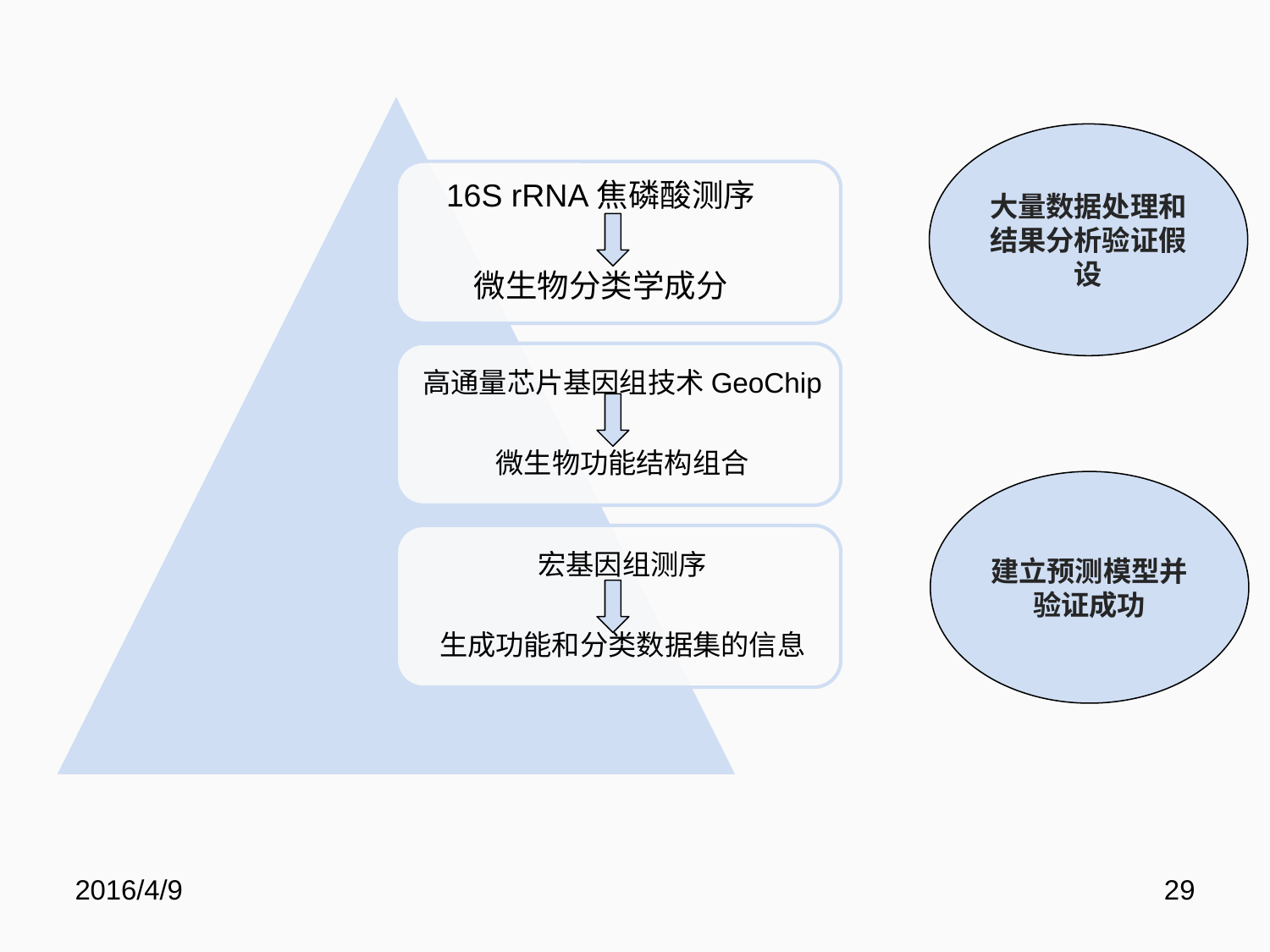

16S rRNA焦磷酸测序

微生物分类学成分
高通量芯片基因组技术GeoChip

微生物功能结构组合
宏基因组测序

生成功能和分类数据集的信息
大量数据处理和结果分析验证假设

建立预测模型并验证成功

2016/4/9
29